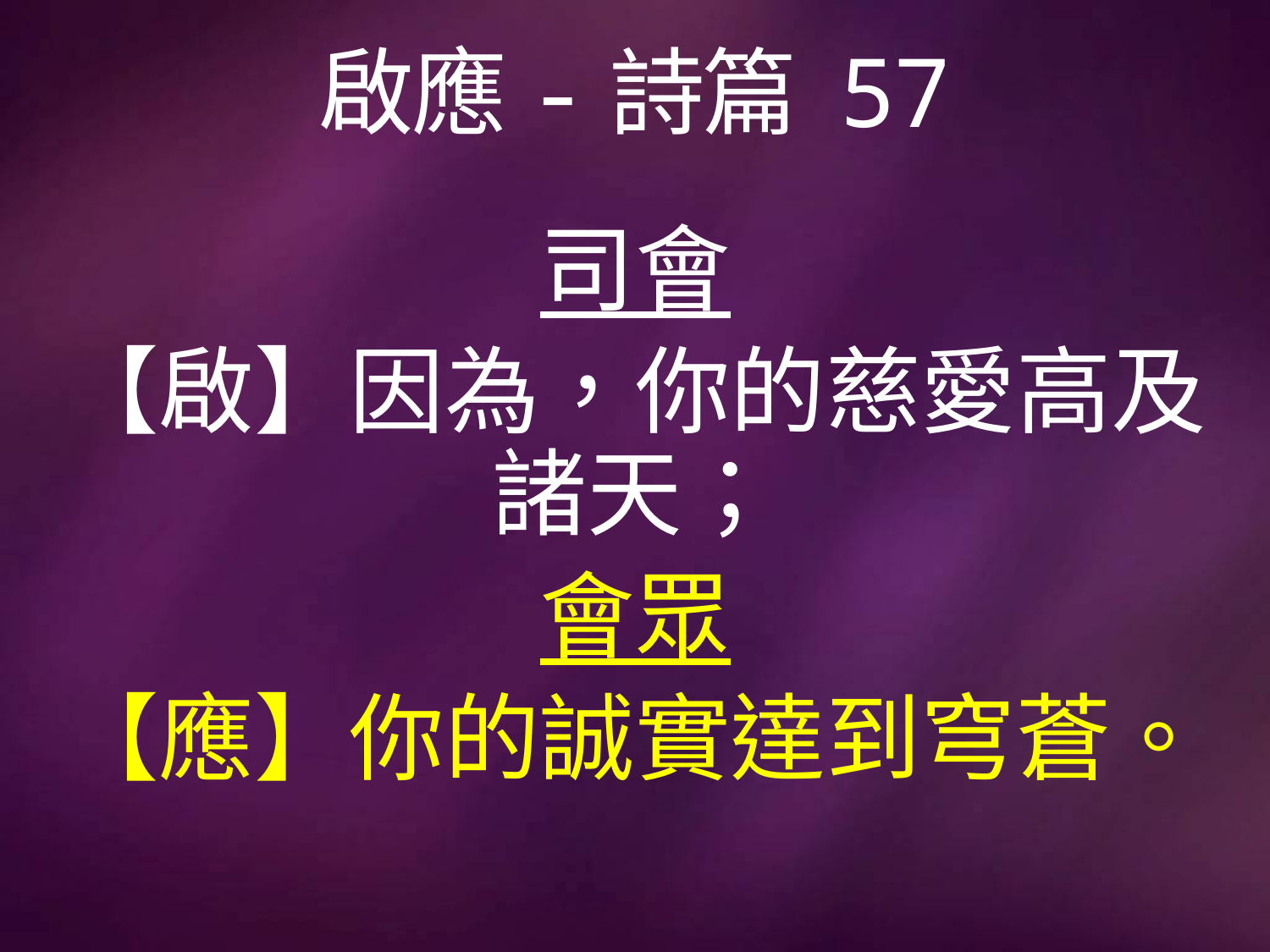

# 啟應-詩篇 57
司會
【啟】因為，你的慈愛高及諸天；
會眾
【應】你的誠實達到穹蒼。